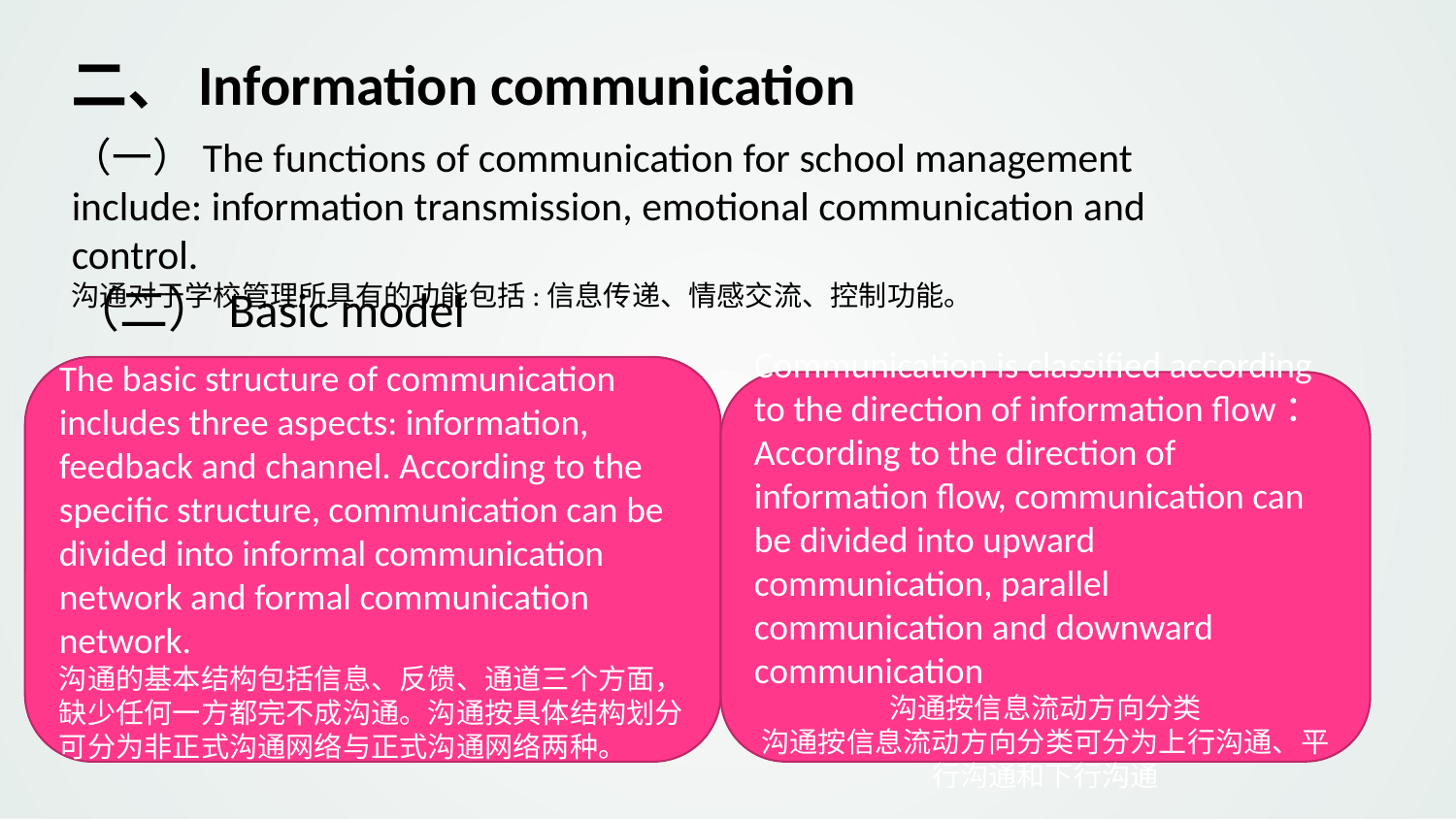

二、Information communication
（一）The functions of communication for school management include: information transmission, emotional communication and control.
沟通对于学校管理所具有的功能包括:信息传递、情感交流、控制功能。
（二）Basic model
The basic structure of communication includes three aspects: information, feedback and channel. According to the specific structure, communication can be divided into informal communication network and formal communication network.
沟通的基本结构包括信息、反馈、通道三个方面，缺少任何一方都完不成沟通。沟通按具体结构划分可分为非正式沟通网络与正式沟通网络两种。
Communication is classified according to the direction of information flow：
According to the direction of information flow, communication can be divided into upward communication, parallel communication and downward communication
沟通按信息流动方向分类
沟通按信息流动方向分类可分为上行沟通、平行沟通和下行沟通